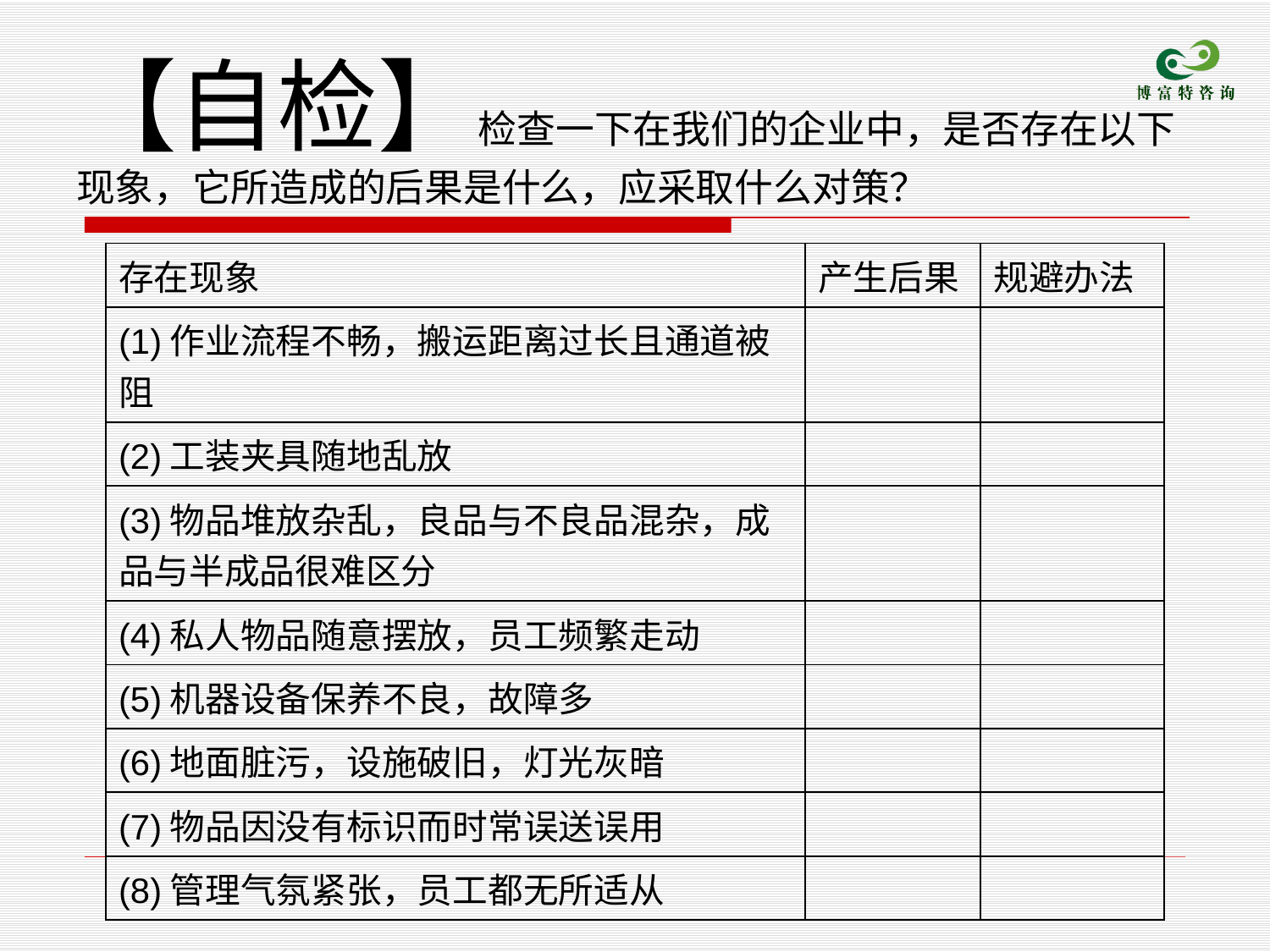

# 【自检】检查一下在我们的企业中，是否存在以下现象，它所造成的后果是什么，应采取什么对策？
| 存在现象 | 产生后果 | 规避办法 |
| --- | --- | --- |
| (1)作业流程不畅，搬运距离过长且通道被阻 |  |  |
| (2)工装夹具随地乱放 |  |  |
| (3)物品堆放杂乱，良品与不良品混杂，成品与半成品很难区分 |  |  |
| (4)私人物品随意摆放，员工频繁走动 |  |  |
| (5)机器设备保养不良，故障多 |  |  |
| (6)地面脏污，设施破旧，灯光灰暗 |  |  |
| (7)物品因没有标识而时常误送误用 |  |  |
| (8)管理气氛紧张，员工都无所适从 |  |  |
35